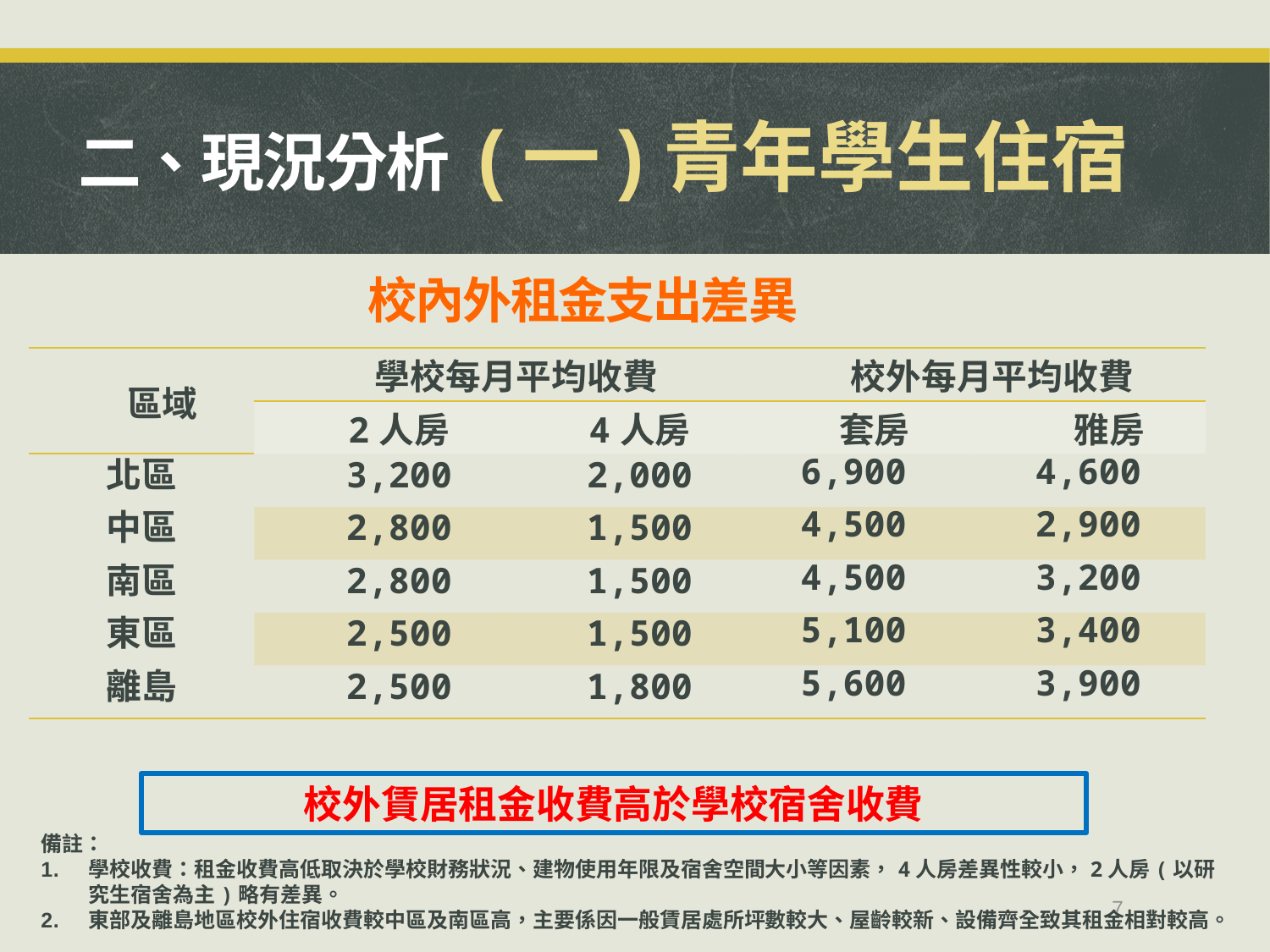

# 二、現況分析 (一)青年學生住宿
校內外租金支出差異
| 區域 | 學校每月平均收費 |  | 校外每月平均收費 |  |
| --- | --- | --- | --- | --- |
|  | 2人房 | 4人房 | 套房 | 雅房 |
| 北區 | 3,200 | 2,000 | 6,900 | 4,600 |
| 中區 | 2,800 | 1,500 | 4,500 | 2,900 |
| 南區 | 2,800 | 1,500 | 4,500 | 3,200 |
| 東區 | 2,500 | 1,500 | 5,100 | 3,400 |
| 離島 | 2,500 | 1,800 | 5,600 | 3,900 |
校外賃居租金收費高於學校宿舍收費
備註：
學校收費：租金收費高低取決於學校財務狀況、建物使用年限及宿舍空間大小等因素，4人房差異性較小，2人房(以研究生宿舍為主)略有差異。
東部及離島地區校外住宿收費較中區及南區高，主要係因一般賃居處所坪數較大、屋齡較新、設備齊全致其租金相對較高。
7